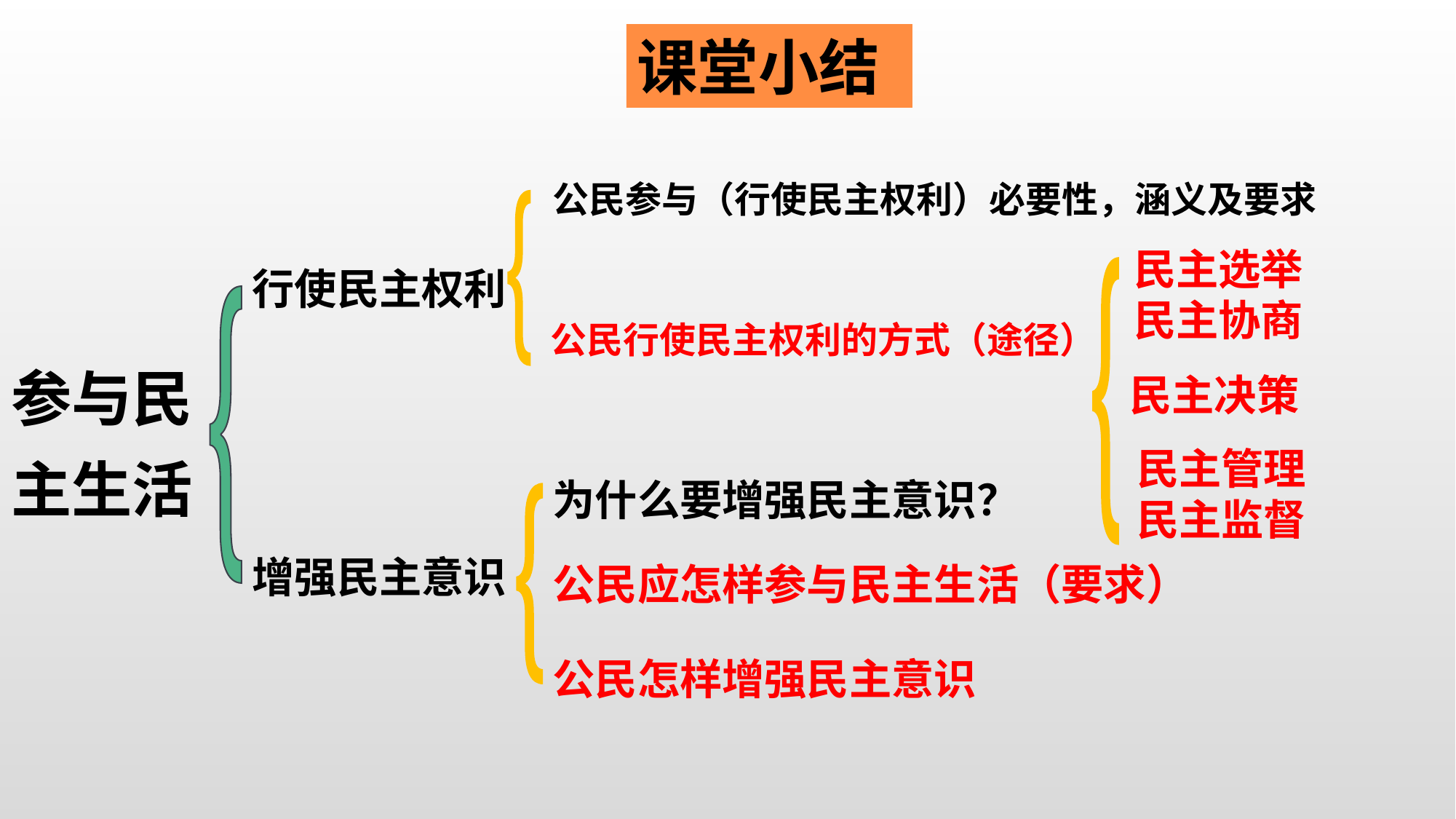

课堂小结
公民参与（行使民主权利）必要性，涵义及要求

公民行使民主权利的方式（途径）
民主选举
民主协商

行使民主权利
增强民主意识

参与民主生活
民主决策
民主管理
民主监督
为什么要增强民主意识？

公民应怎样参与民主生活（要求）
公民怎样增强民主意识